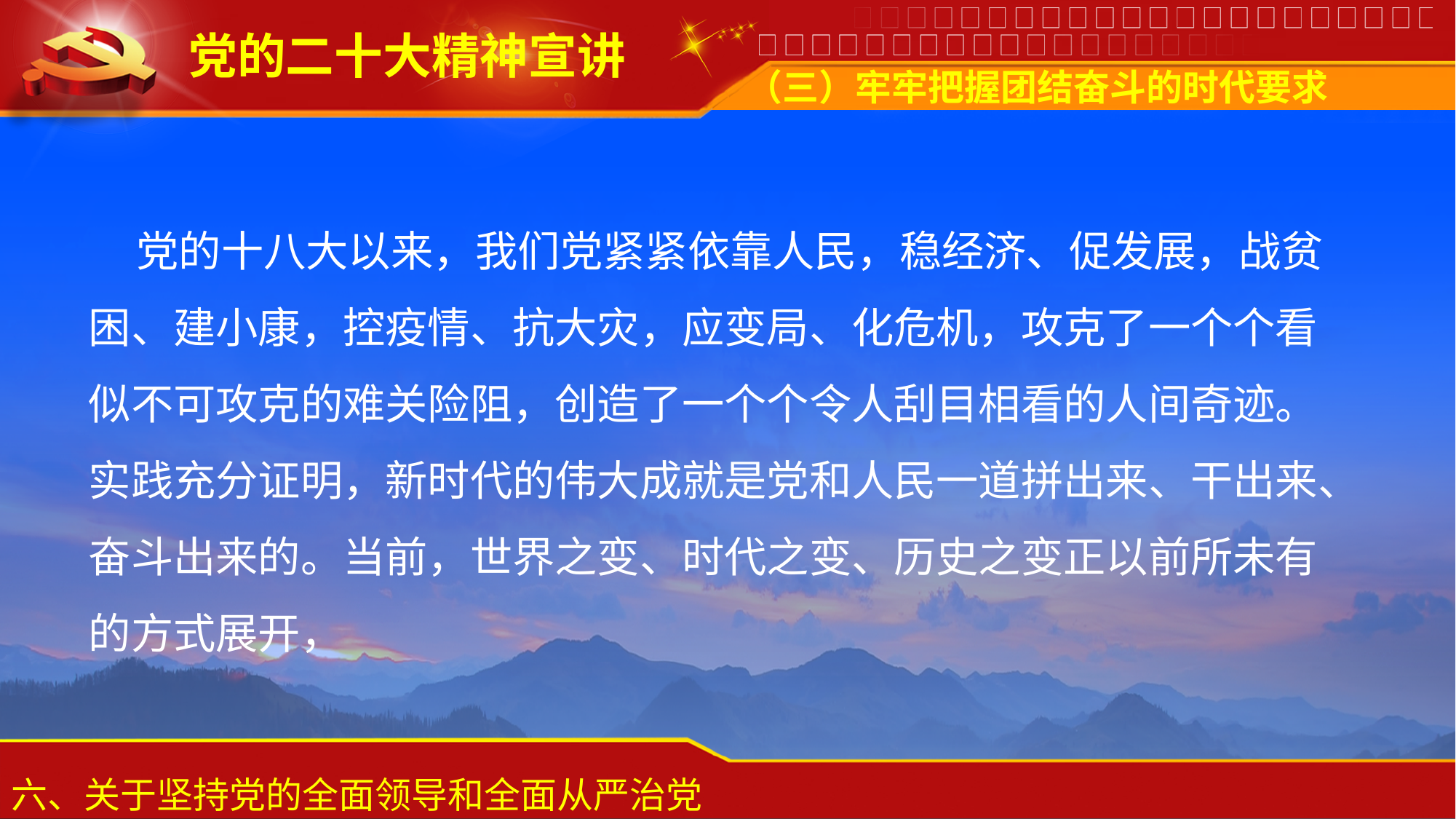

党的二十大精神宣讲
（三）牢牢把握团结奋斗的时代要求
    党的十八大以来，我们党紧紧依靠人民，稳经济、促发展，战贫困、建小康，控疫情、抗大灾，应变局、化危机，攻克了一个个看似不可攻克的难关险阻，创造了一个个令人刮目相看的人间奇迹。实践充分证明，新时代的伟大成就是党和人民一道拼出来、干出来、奋斗出来的。当前，世界之变、时代之变、历史之变正以前所未有的方式展开，
六、关于坚持党的全面领导和全面从严治党